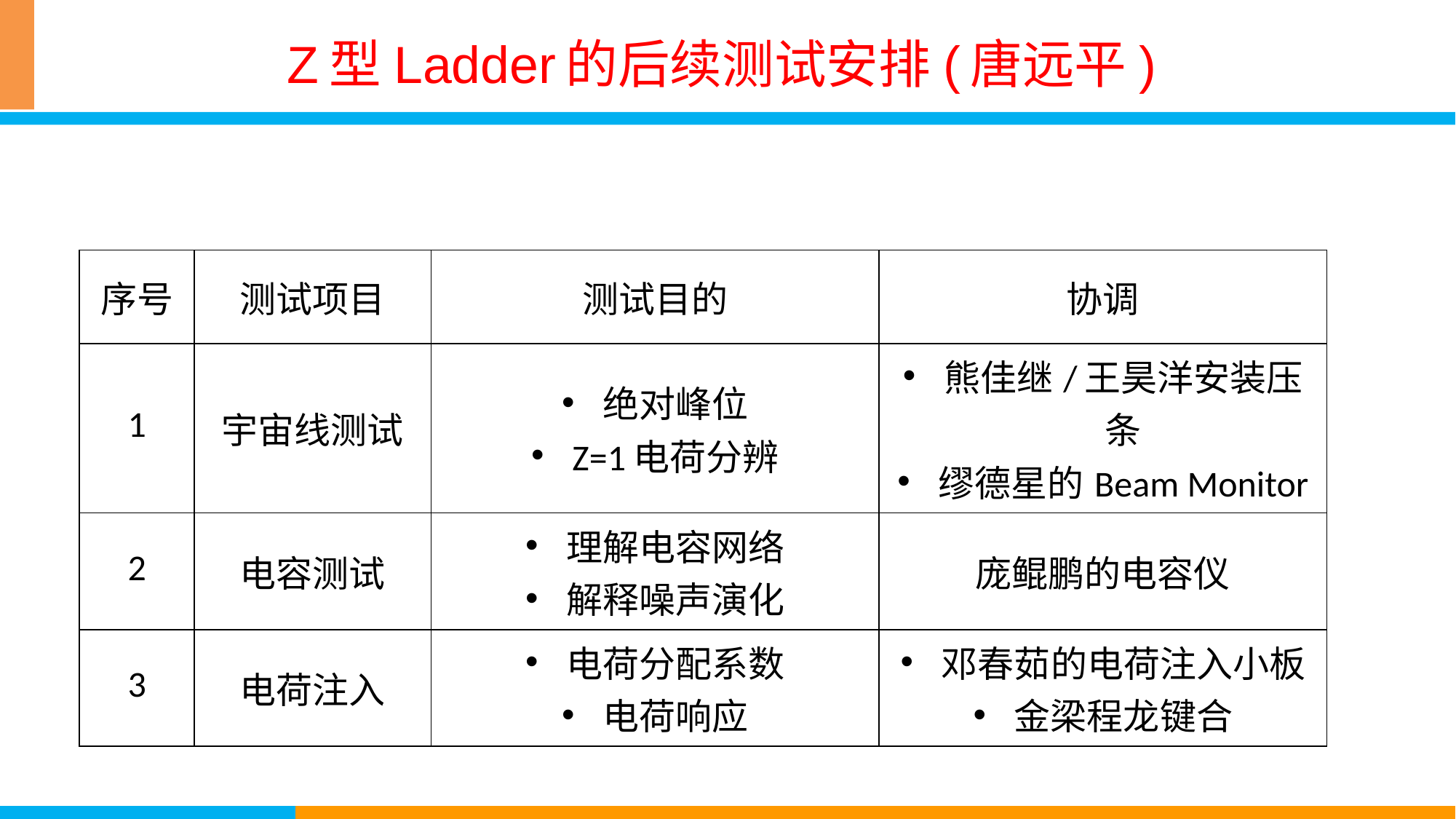

# Z型Ladder的后续测试安排(唐远平)
| 序号 | 测试项目 | 测试目的 | 协调 |
| --- | --- | --- | --- |
| 1 | 宇宙线测试 | 绝对峰位 Z=1电荷分辨 | 熊佳继/王昊洋安装压条 缪德星的Beam Monitor |
| 2 | 电容测试 | 理解电容网络 解释噪声演化 | 庞鲲鹏的电容仪 |
| 3 | 电荷注入 | 电荷分配系数 电荷响应 | 邓春茹的电荷注入小板 金梁程龙键合 |